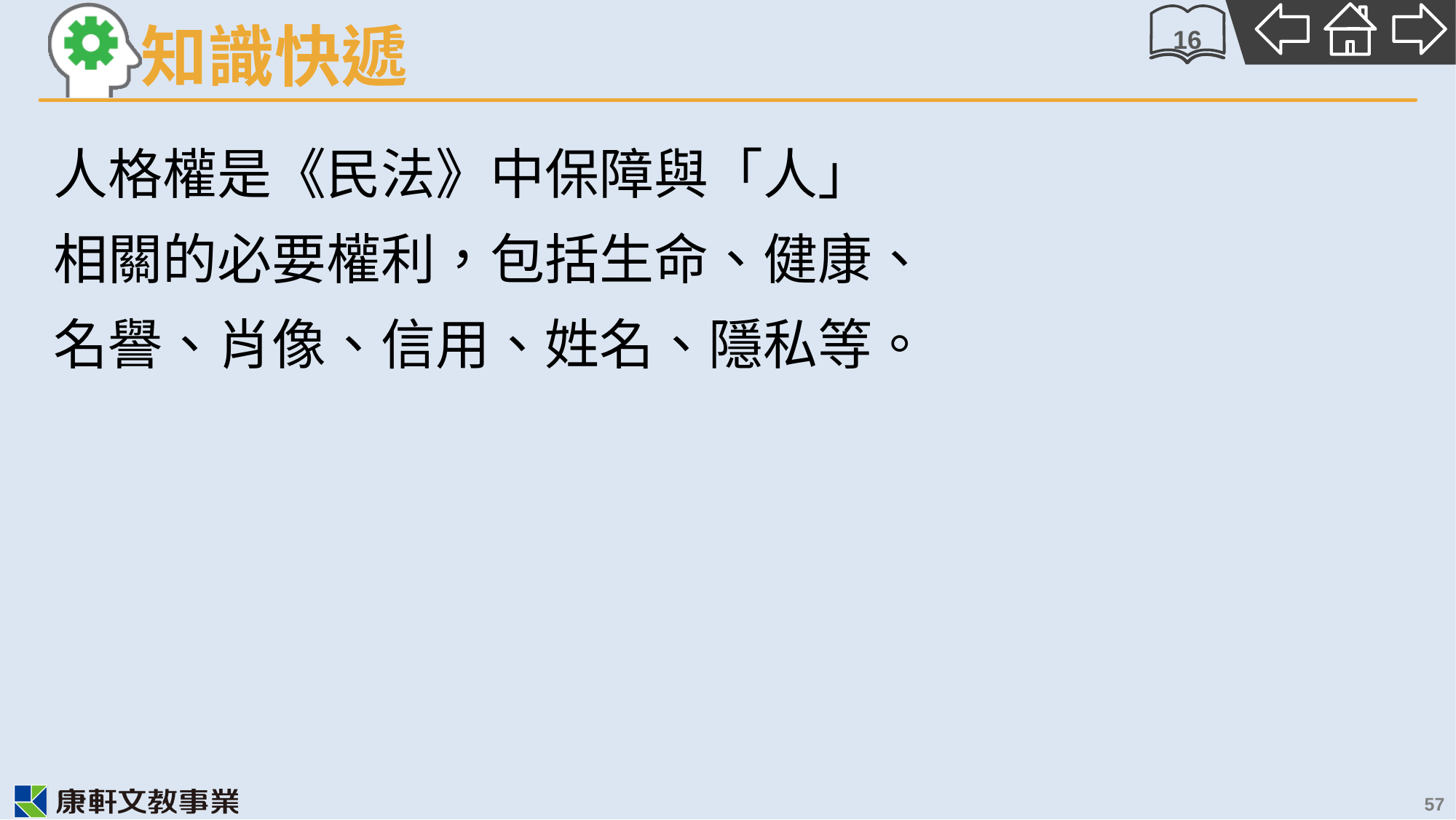

16
人格權是《民法》中保障與「人」相關的必要權利，包括生命、健康、名譽、肖像、信用、姓名、隱私等。
57